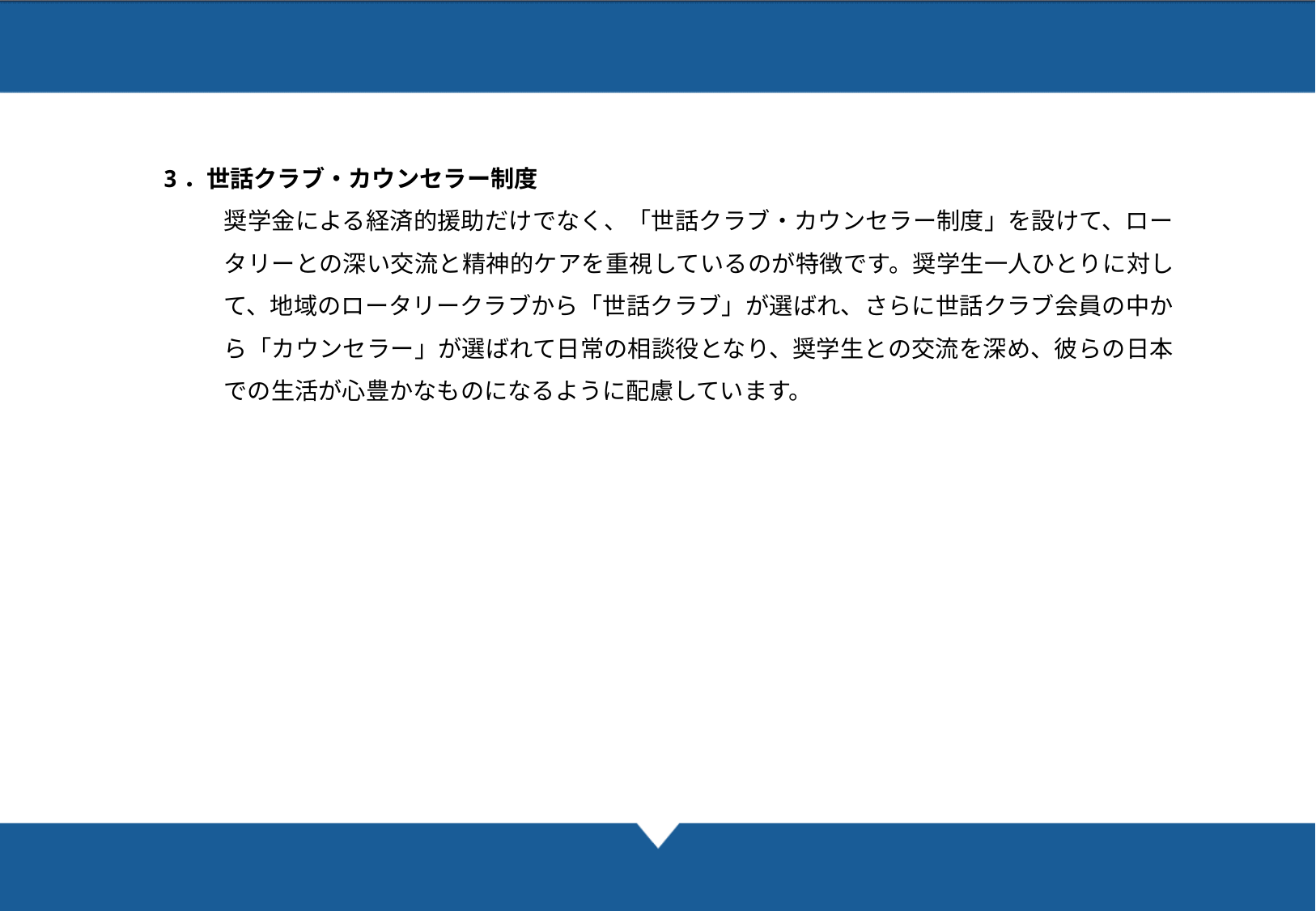

39
3．世話クラブ・カウンセラー制度
奨学金による経済的援助だけでなく、「世話クラブ・カウンセラー制度」を設けて、ロータリーとの深い交流と精神的ケアを重視しているのが特徴です。奨学生一人ひとりに対して、地域のロータリークラブから「世話クラブ」が選ばれ、さらに世話クラブ会員の中から「カウンセラー」が選ばれて日常の相談役となり、奨学生との交流を深め、彼らの日本での生活が心豊かなものになるように配慮しています。
07 Reference Images
XX University　Name